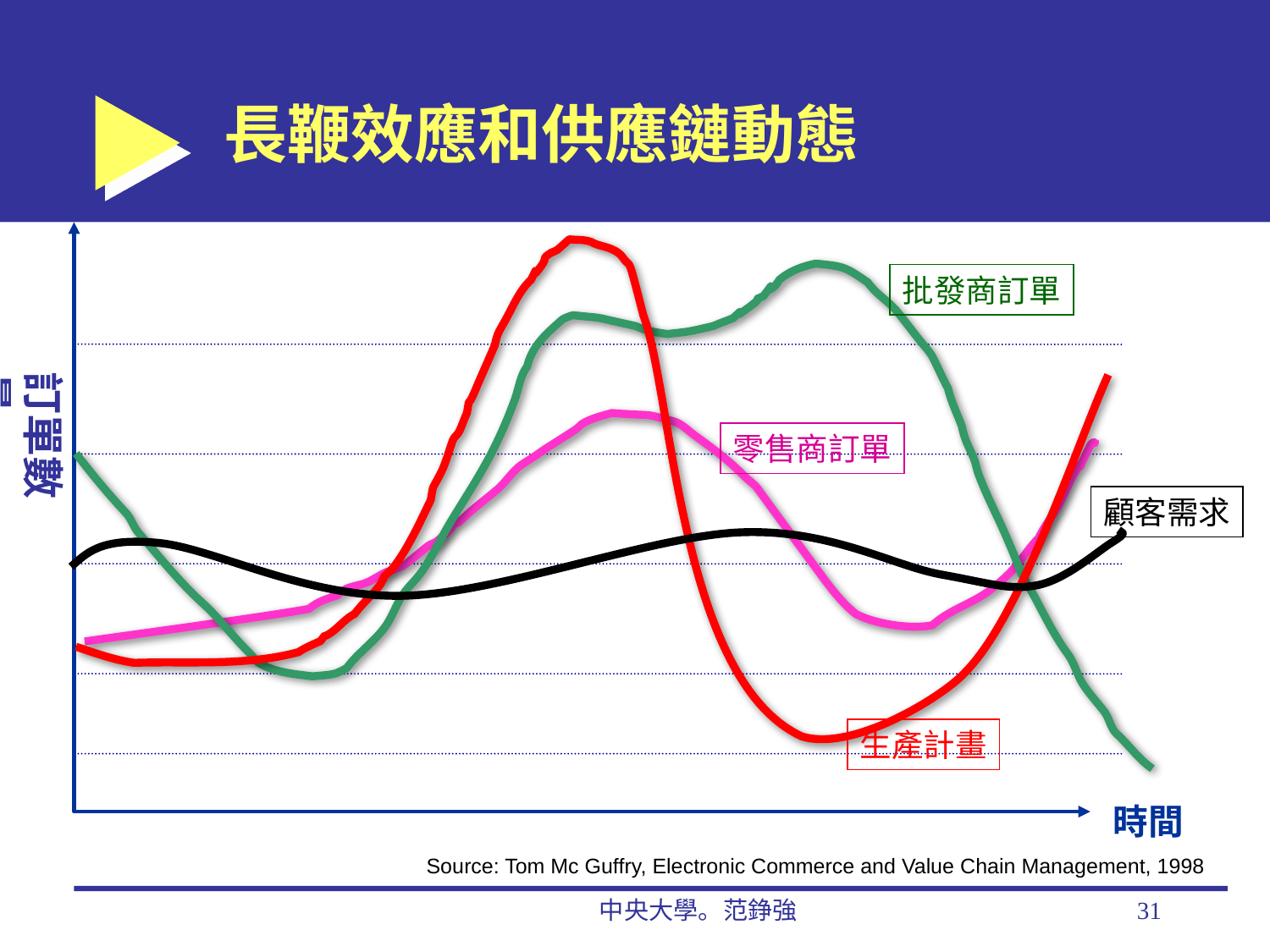

# 長鞭效應和供應鏈動態

生產計畫

批發商訂單

訂單數量

零售商訂單

顧客需求

時間
Source: Tom Mc Guffry, Electronic Commerce and Value Chain Management, 1998
中央大學。范錚強
31